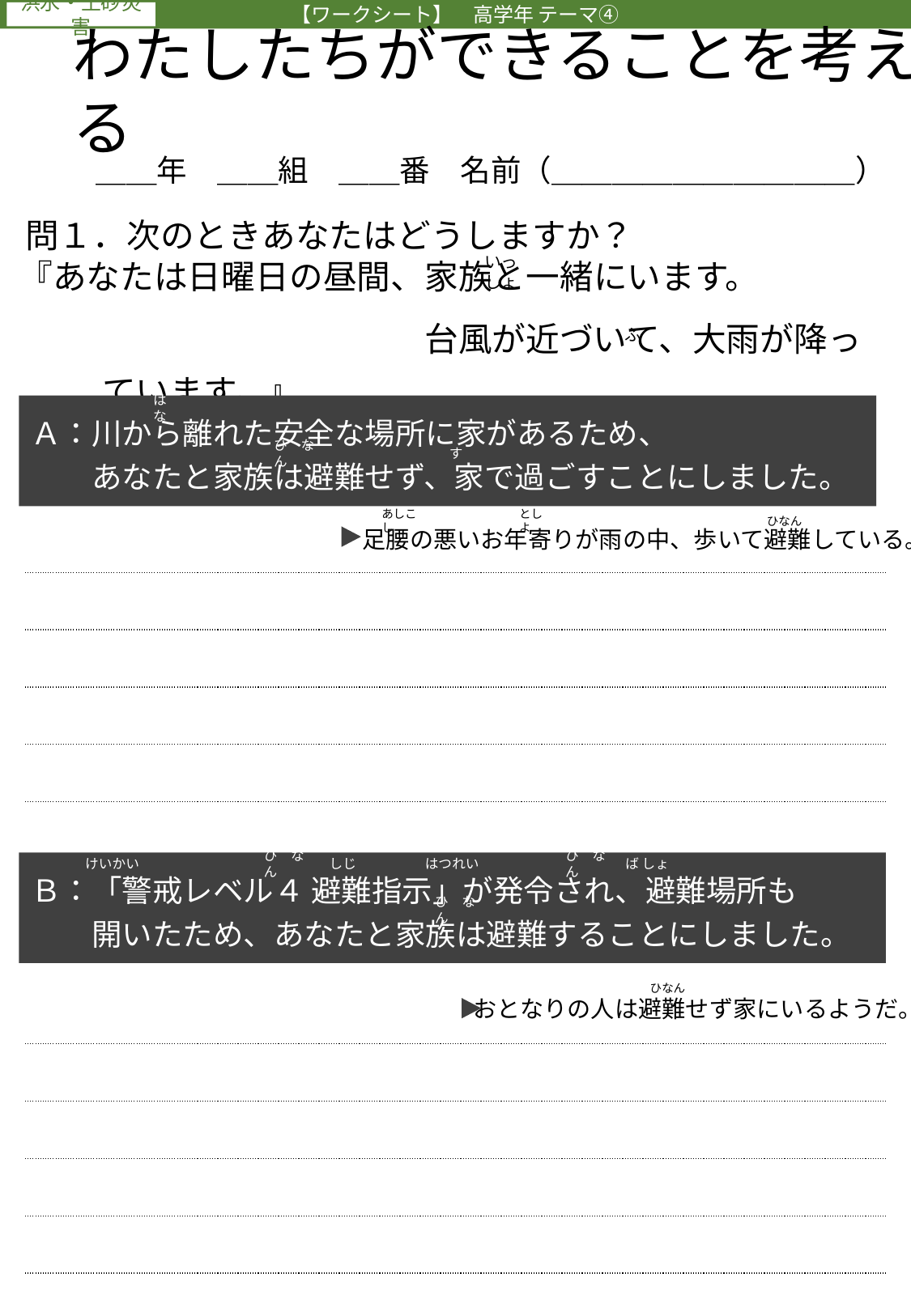

【ワークシート】　高学年 テーマ④
わたしたちができることを考える
＿＿年　＿＿組　＿＿番　名前（＿＿＿＿＿＿＿＿＿＿）
問１．次のときあなたはどうしますか？
いっしょ
『あなたは日曜日の昼間、家族と一緒にいます。
　　　　　　　　　　　　台風が近づいて、大雨が降っています。』
ふ
Ａ：川から離れた安全な場所に家があるため、
　　あなたと家族は避難せず、家で過ごすことにしました。
はな
ひ　なん
す
あしこし
とし　よ
ひなん
足腰の悪いお年寄りが雨の中、歩いて避難している。

|  |
| --- |
|  |
|  |
|  |
Ｂ：「警戒レベル４ 避難指示」が発令され、避難場所も
　　開いたため、あなたと家族は避難することにしました。
ひ　なん
ば しょ
はつれい
けいかい
ひ　なん
しじ
ひ　なん
ひなん
おとなりの人は避難せず家にいるようだ。

|  |
| --- |
|  |
|  |
|  |